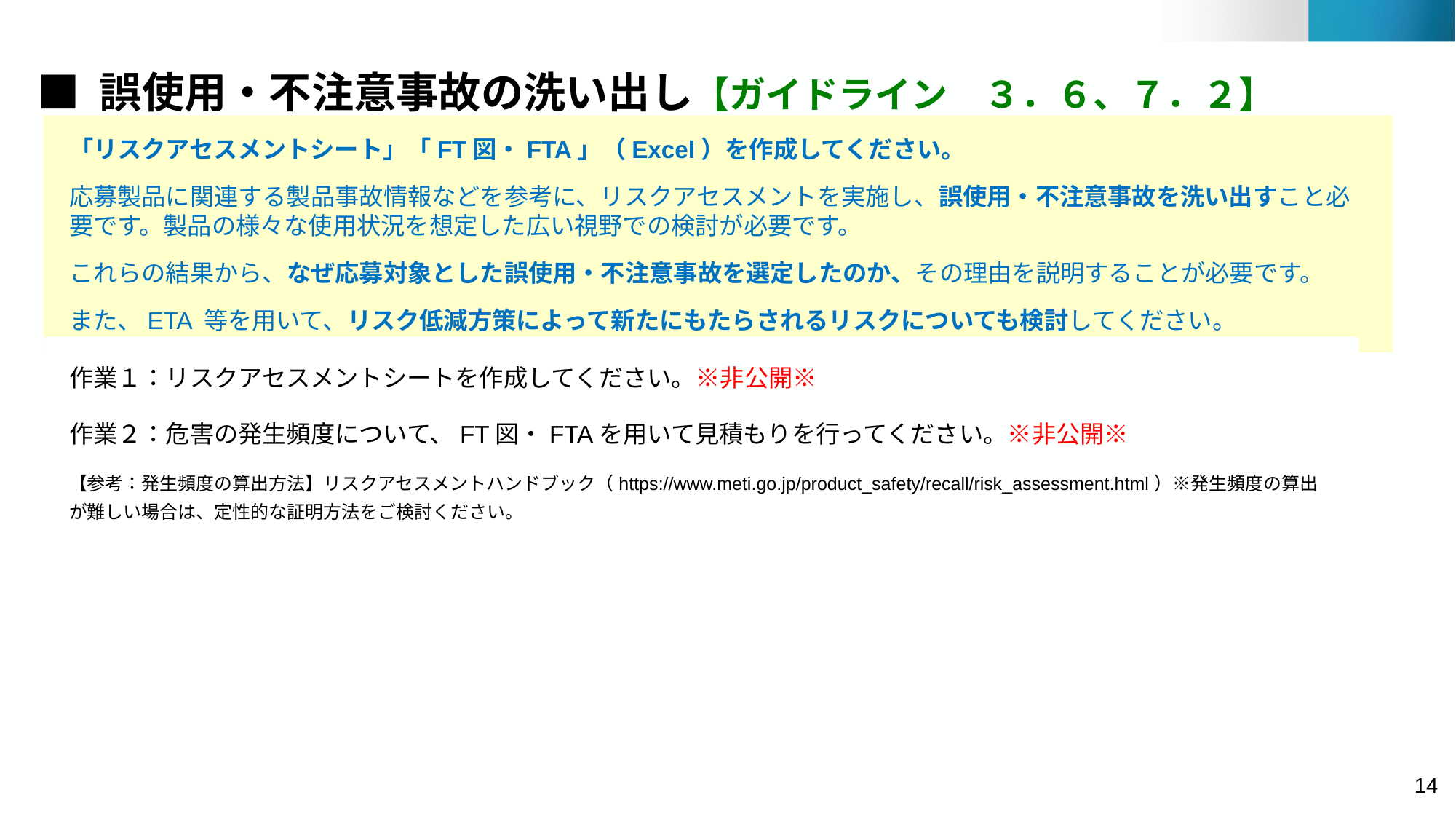

# ■ 誤使用・不注意事故の洗い出し【ガイドライン　３．６、７．２】
「リスクアセスメントシート」「FT図・FTA」（Excel）を作成してください。
応募製品に関連する製品事故情報などを参考に、リスクアセスメントを実施し、誤使用・不注意事故を洗い出すこと必要です。製品の様々な使用状況を想定した広い視野での検討が必要です。
これらの結果から、なぜ応募対象とした誤使用・不注意事故を選定したのか、その理由を説明することが必要です。
また、ETA 等を用いて、リスク低減方策によって新たにもたらされるリスクについても検討してください。
作業１：リスクアセスメントシートを作成してください。※非公開※
作業２：危害の発生頻度について、FT図・FTAを用いて見積もりを行ってください。※非公開※
【参考：発生頻度の算出方法】リスクアセスメントハンドブック（https://www.meti.go.jp/product_safety/recall/risk_assessment.html）※発生頻度の算出が難しい場合は、定性的な証明方法をご検討ください。

14